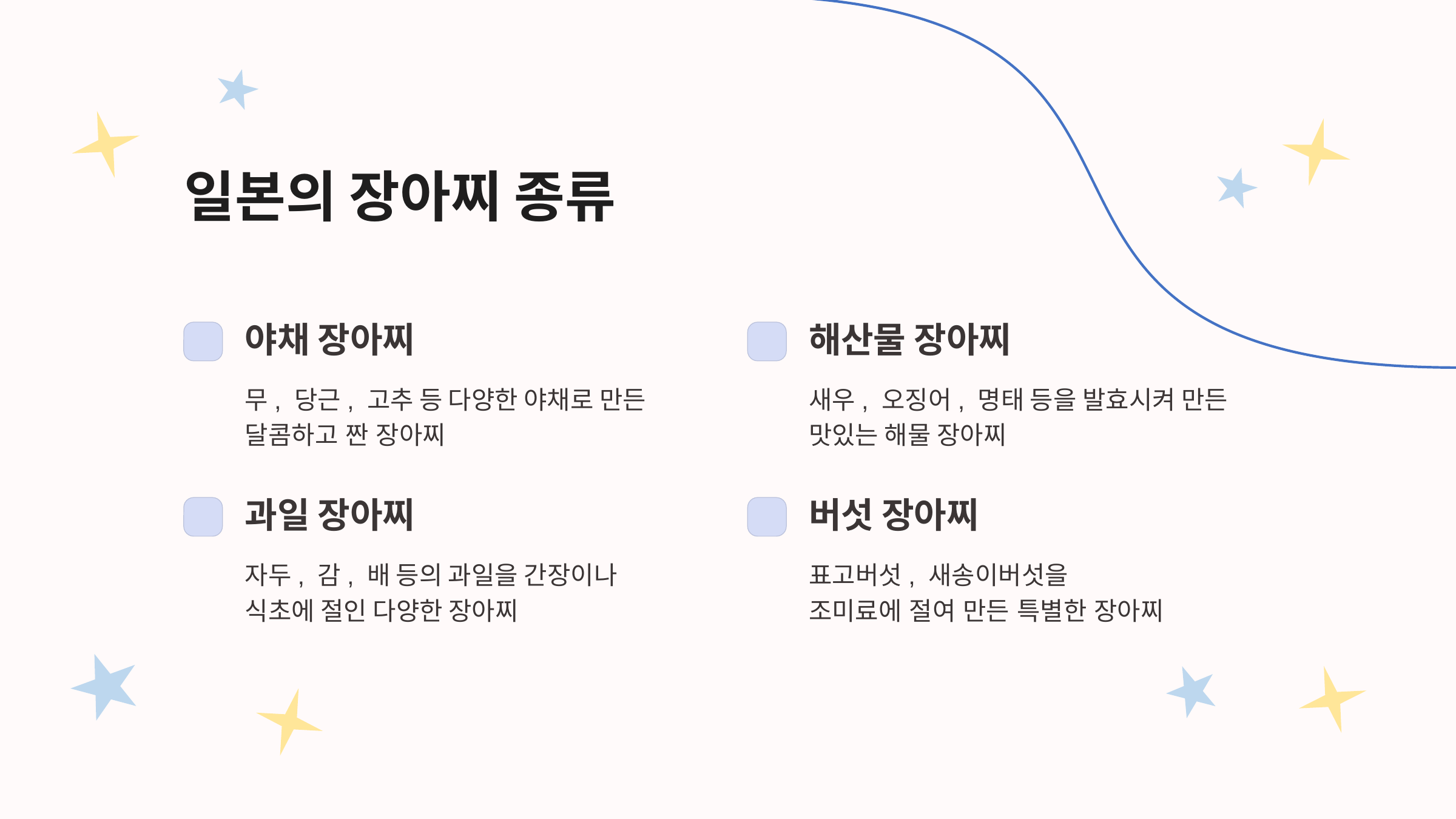

일본의 장아찌 종류

야채 장아찌
해산물 장아찌

무, 당근, 고추 등 다양한 야채로 만든
달콤하고 짠 장아찌
새우, 오징어, 명태 등을 발효시켜 만든
맛있는 해물 장아찌
과일 장아찌
버섯 장아찌

자두, 감, 배 등의 과일을 간장이나
식초에 절인 다양한 장아찌
표고버섯, 새송이버섯을
조미료에 절여 만든 특별한 장아찌